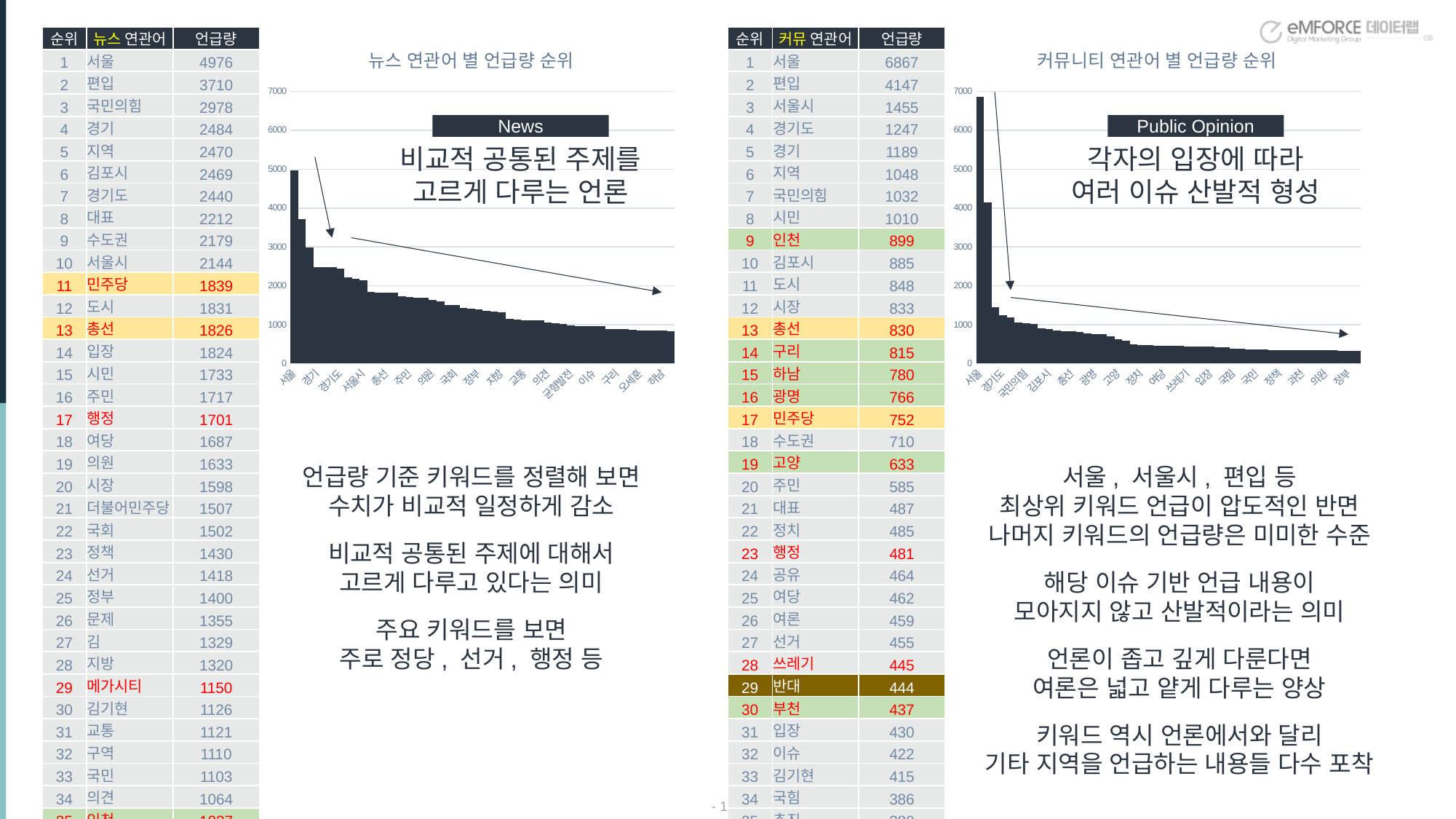

### Chart: 뉴스 연관어 별 언급량 순위

| Category | 계열 1 |
|---|---|
| 서울 | 4976.0 |
| 편입 | 3710.0 |
| 국민의힘 | 2978.0 |
| 경기 | 2484.0 |
| 지역 | 2470.0 |
| 김포시 | 2469.0 |
| 경기도 | 2440.0 |
| 대표 | 2212.0 |
| 수도권 | 2179.0 |
| 서울시 | 2144.0 |
| 민주당 | 1839.0 |
| 도시 | 1831.0 |
| 총선 | 1826.0 |
| 입장 | 1824.0 |
| 시민 | 1733.0 |
| 주민 | 1717.0 |
| 행정 | 1701.0 |
| 여당 | 1687.0 |
| 의원 | 1633.0 |
| 시장 | 1598.0 |
| 더불어민주당 | 1507.0 |
| 국회 | 1502.0 |
| 정책 | 1430.0 |
| 선거 | 1418.0 |
| 정부 | 1400.0 |
| 문제 | 1355.0 |
| 김 | 1329.0 |
| 지방 | 1320.0 |
| 메가시티 | 1150.0 |
| 김기현 | 1126.0 |
| 교통 | 1121.0 |
| 구역 | 1110.0 |
| 국민 | 1103.0 |
| 의견 | 1064.0 |
| 인천 | 1037.0 |
| 위원장 | 1012.0 |
| 균형발전 | 973.0 |
| 경제 | 966.0 |
| 여론 | 964.0 |
| 이슈 | 959.0 |
| 논의 | 954.0 |
| 추진 | 895.0 |
| 구리 | 890.0 |
| 윤석열 | 886.0 |
| 주장 | 874.0 |
| 오세훈 | 851.0 |
| 서울시장 | 845.0 |
| 인구 | 844.0 |
| 하남 | 841.0 |
| 대통령 | 839.0 |

### Chart: 커뮤니티 연관어 별 언급량 순위

| Category | 계열 1 |
|---|---|
| 서울 | 6867.0 |
| 편입 | 4147.0 |
| 서울시 | 1455.0 |
| 경기도 | 1247.0 |
| 경기 | 1189.0 |
| 지역 | 1048.0 |
| 국민의힘 | 1032.0 |
| 시민 | 1010.0 |
| 인천 | 899.0 |
| 김포시 | 885.0 |
| 도시 | 848.0 |
| 시장 | 833.0 |
| 총선 | 830.0 |
| 구리 | 815.0 |
| 하남 | 780.0 |
| 광명 | 766.0 |
| 민주당 | 752.0 |
| 수도권 | 710.0 |
| 고양 | 633.0 |
| 주민 | 585.0 |
| 대표 | 487.0 |
| 정치 | 485.0 |
| 행정 | 481.0 |
| 공유 | 464.0 |
| 여당 | 462.0 |
| 여론 | 459.0 |
| 선거 | 455.0 |
| 쓰레기 | 445.0 |
| 반대 | 444.0 |
| 부천 | 437.0 |
| 입장 | 430.0 |
| 이슈 | 422.0 |
| 김기현 | 415.0 |
| 국힘 | 386.0 |
| 추진 | 380.0 |
| 뉴스 | 369.0 |
| 국민 | 365.0 |
| 성남 | 357.0 |
| 집값 | 354.0 |
| 정책 | 351.0 |
| 문제 | 350.0 |
| 지방 | 348.0 |
| 과천 | 346.0 |
| 교통 | 346.0 |
| 부동산 | 341.0 |
| 의원 | 340.0 |
| 시가 | 336.0 |
| 부산 | 331.0 |
| 정부 | 331.0 |
| 인구 | 330.0 |
| 순위 | 뉴스 연관어 | 언급량 |
| --- | --- | --- |
| 1 | 서울 | 4976 |
| 2 | 편입 | 3710 |
| 3 | 국민의힘 | 2978 |
| 4 | 경기 | 2484 |
| 5 | 지역 | 2470 |
| 6 | 김포시 | 2469 |
| 7 | 경기도 | 2440 |
| 8 | 대표 | 2212 |
| 9 | 수도권 | 2179 |
| 10 | 서울시 | 2144 |
| 11 | 민주당 | 1839 |
| 12 | 도시 | 1831 |
| 13 | 총선 | 1826 |
| 14 | 입장 | 1824 |
| 15 | 시민 | 1733 |
| 16 | 주민 | 1717 |
| 17 | 행정 | 1701 |
| 18 | 여당 | 1687 |
| 19 | 의원 | 1633 |
| 20 | 시장 | 1598 |
| 21 | 더불어민주당 | 1507 |
| 22 | 국회 | 1502 |
| 23 | 정책 | 1430 |
| 24 | 선거 | 1418 |
| 25 | 정부 | 1400 |
| 26 | 문제 | 1355 |
| 27 | 김 | 1329 |
| 28 | 지방 | 1320 |
| 29 | 메가시티 | 1150 |
| 30 | 김기현 | 1126 |
| 31 | 교통 | 1121 |
| 32 | 구역 | 1110 |
| 33 | 국민 | 1103 |
| 34 | 의견 | 1064 |
| 35 | 인천 | 1037 |
| 36 | 위원장 | 1012 |
| 37 | 균형발전 | 973 |
| 38 | 경제 | 966 |
| 39 | 여론 | 964 |
| 40 | 이슈 | 959 |
| 순위 | 커뮤 연관어 | 언급량 |
| --- | --- | --- |
| 1 | 서울 | 6867 |
| 2 | 편입 | 4147 |
| 3 | 서울시 | 1455 |
| 4 | 경기도 | 1247 |
| 5 | 경기 | 1189 |
| 6 | 지역 | 1048 |
| 7 | 국민의힘 | 1032 |
| 8 | 시민 | 1010 |
| 9 | 인천 | 899 |
| 10 | 김포시 | 885 |
| 11 | 도시 | 848 |
| 12 | 시장 | 833 |
| 13 | 총선 | 830 |
| 14 | 구리 | 815 |
| 15 | 하남 | 780 |
| 16 | 광명 | 766 |
| 17 | 민주당 | 752 |
| 18 | 수도권 | 710 |
| 19 | 고양 | 633 |
| 20 | 주민 | 585 |
| 21 | 대표 | 487 |
| 22 | 정치 | 485 |
| 23 | 행정 | 481 |
| 24 | 공유 | 464 |
| 25 | 여당 | 462 |
| 26 | 여론 | 459 |
| 27 | 선거 | 455 |
| 28 | 쓰레기 | 445 |
| 29 | 반대 | 444 |
| 30 | 부천 | 437 |
| 31 | 입장 | 430 |
| 32 | 이슈 | 422 |
| 33 | 김기현 | 415 |
| 34 | 국힘 | 386 |
| 35 | 추진 | 380 |
| 36 | 뉴스 | 369 |
| 37 | 국민 | 365 |
| 38 | 성남 | 357 |
| 39 | 집값 | 354 |
| 40 | 정책 | 351 |
News
Public Opinion
비교적 공통된 주제를
고르게 다루는 언론
각자의 입장에 따라
여러 이슈 산발적 형성
언급량 기준 키워드를 정렬해 보면
수치가 비교적 일정하게 감소
비교적 공통된 주제에 대해서
고르게 다루고 있다는 의미
주요 키워드를 보면
주로 정당, 선거, 행정 등
서울, 서울시, 편입 등
최상위 키워드 언급이 압도적인 반면
나머지 키워드의 언급량은 미미한 수준
해당 이슈 기반 언급 내용이
모아지지 않고 산발적이라는 의미
언론이 좁고 깊게 다룬다면
여론은 넓고 얕게 다루는 양상
키워드 역시 언론에서와 달리
기타 지역을 언급하는 내용들 다수 포착
- 10 -